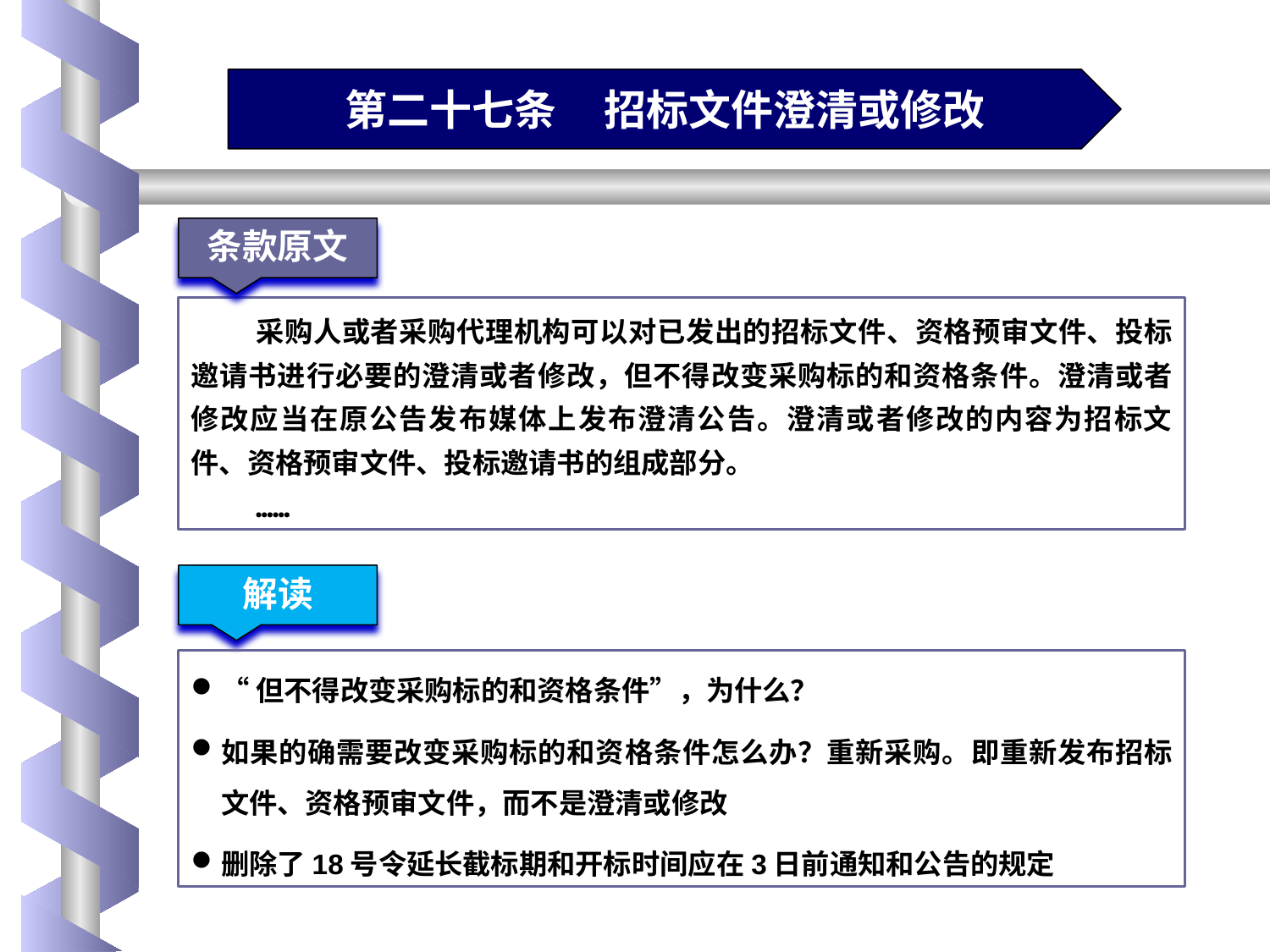

第二十七条     招标文件澄清或修改
条款原文
采购人或者采购代理机构可以对已发出的招标文件、资格预审文件、投标邀请书进行必要的澄清或者修改，但不得改变采购标的和资格条件。澄清或者修改应当在原公告发布媒体上发布澄清公告。澄清或者修改的内容为招标文件、资格预审文件、投标邀请书的组成部分。
……
解读
“但不得改变采购标的和资格条件”，为什么？
如果的确需要改变采购标的和资格条件怎么办？重新采购。即重新发布招标文件、资格预审文件，而不是澄清或修改
删除了18号令延长截标期和开标时间应在3日前通知和公告的规定